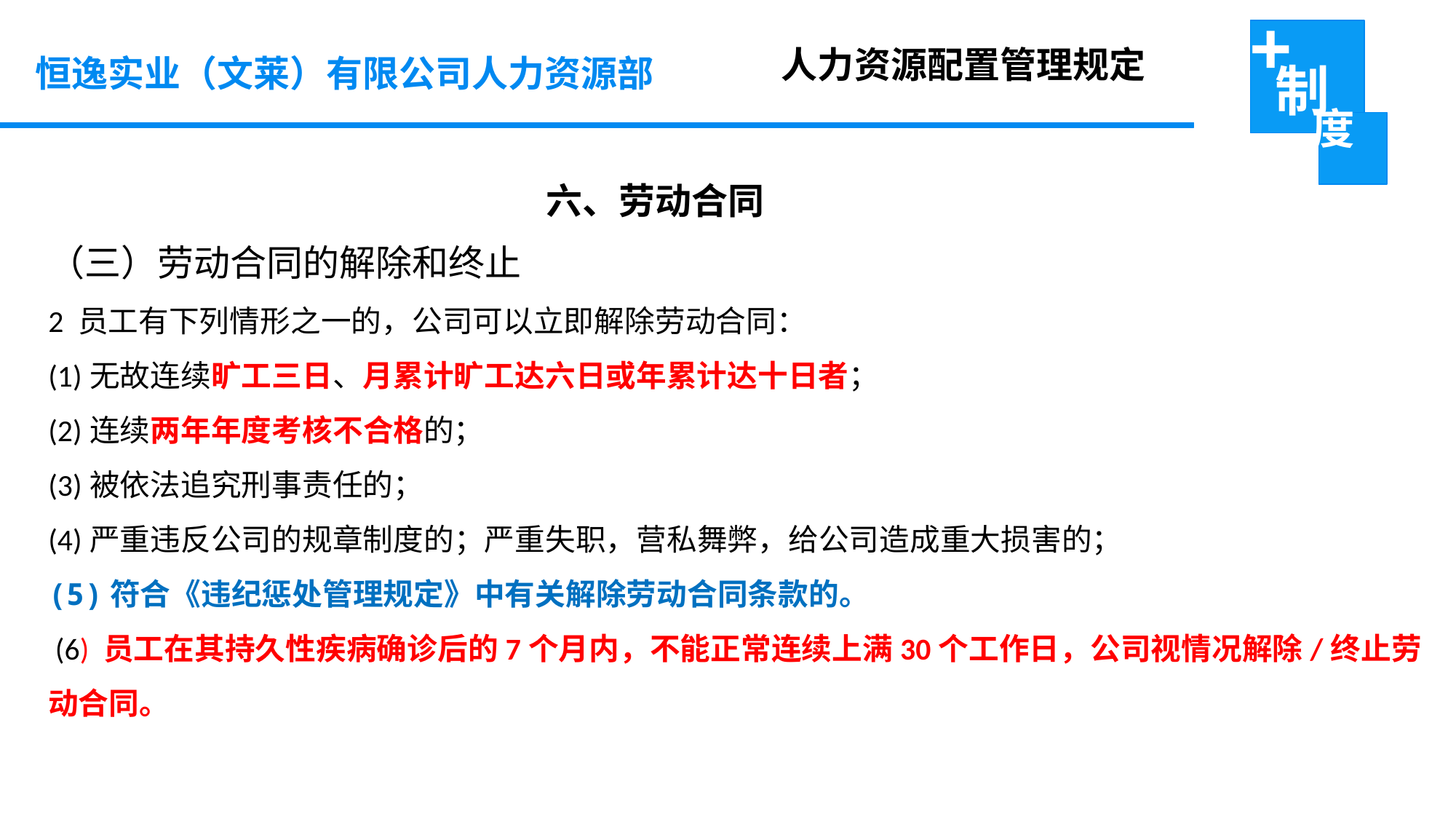

人力资源配置管理规定
恒逸实业（文莱）有限公司人力资源部
六、劳动合同
（三）劳动合同的解除和终止
2 员工有下列情形之一的，公司可以立即解除劳动合同：
(1)无故连续旷工三日、月累计旷工达六日或年累计达十日者；
(2)连续两年年度考核不合格的；
(3)被依法追究刑事责任的；
(4)严重违反公司的规章制度的；严重失职，营私舞弊，给公司造成重大损害的；
(5)符合《违纪惩处管理规定》中有关解除劳动合同条款的。
 (6) 员工在其持久性疾病确诊后的7个月内，不能正常连续上满30个工作日，公司视情况解除/终止劳动合同。